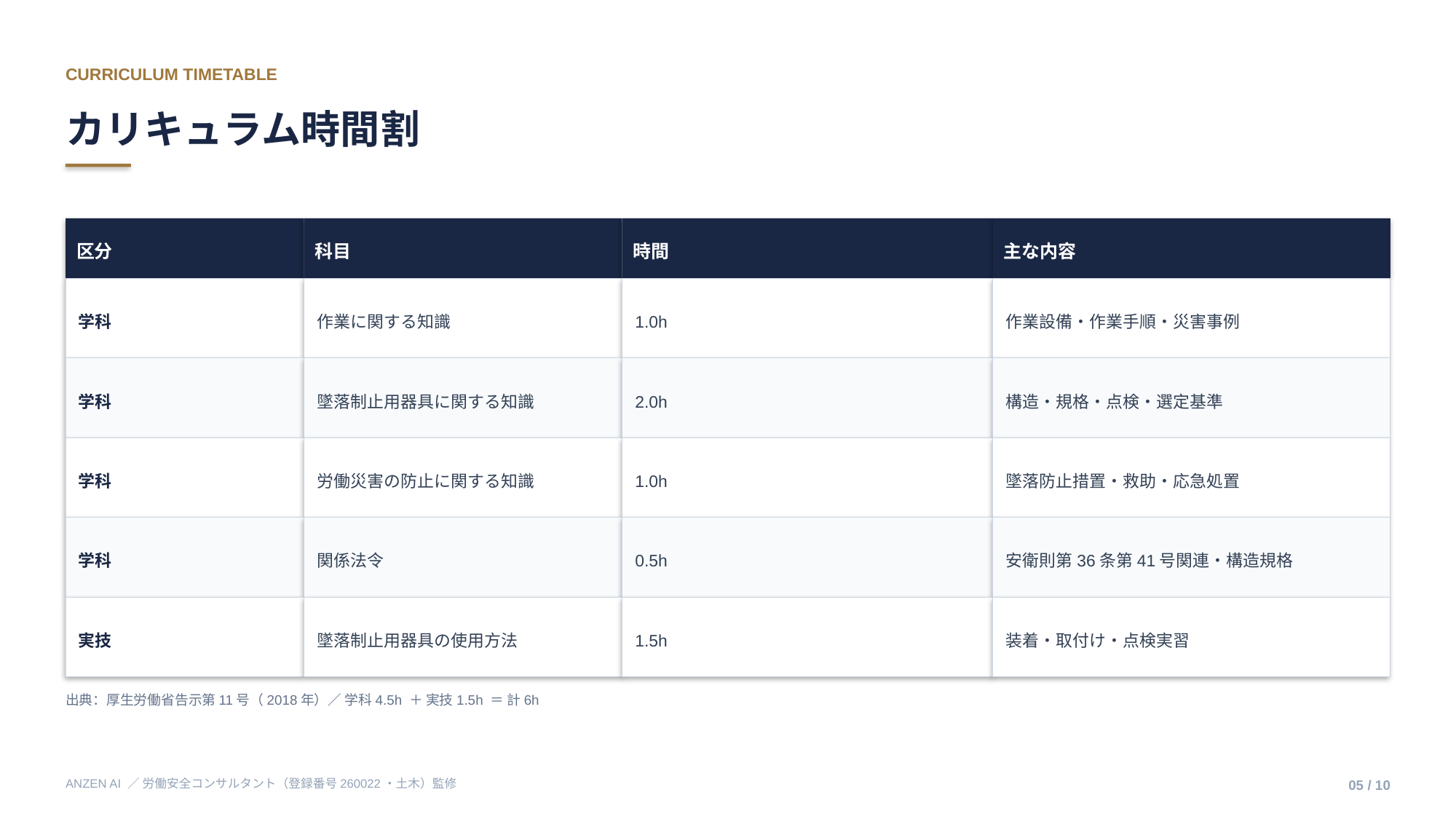

CURRICULUM TIMETABLE
カリキュラム時間割

区分

科目

時間

主な内容

学科

作業に関する知識

1.0h

作業設備・作業手順・災害事例

学科

墜落制止用器具に関する知識

2.0h

構造・規格・点検・選定基準

学科

労働災害の防止に関する知識

1.0h

墜落防止措置・救助・応急処置

学科

関係法令

0.5h

安衛則第36条第41号関連・構造規格

実技

墜落制止用器具の使用方法

1.5h

装着・取付け・点検実習
出典：厚生労働省告示第11号（2018年）／ 学科4.5h ＋ 実技1.5h ＝ 計6h
ANZEN AI ／ 労働安全コンサルタント（登録番号260022・土木）監修
05 / 10